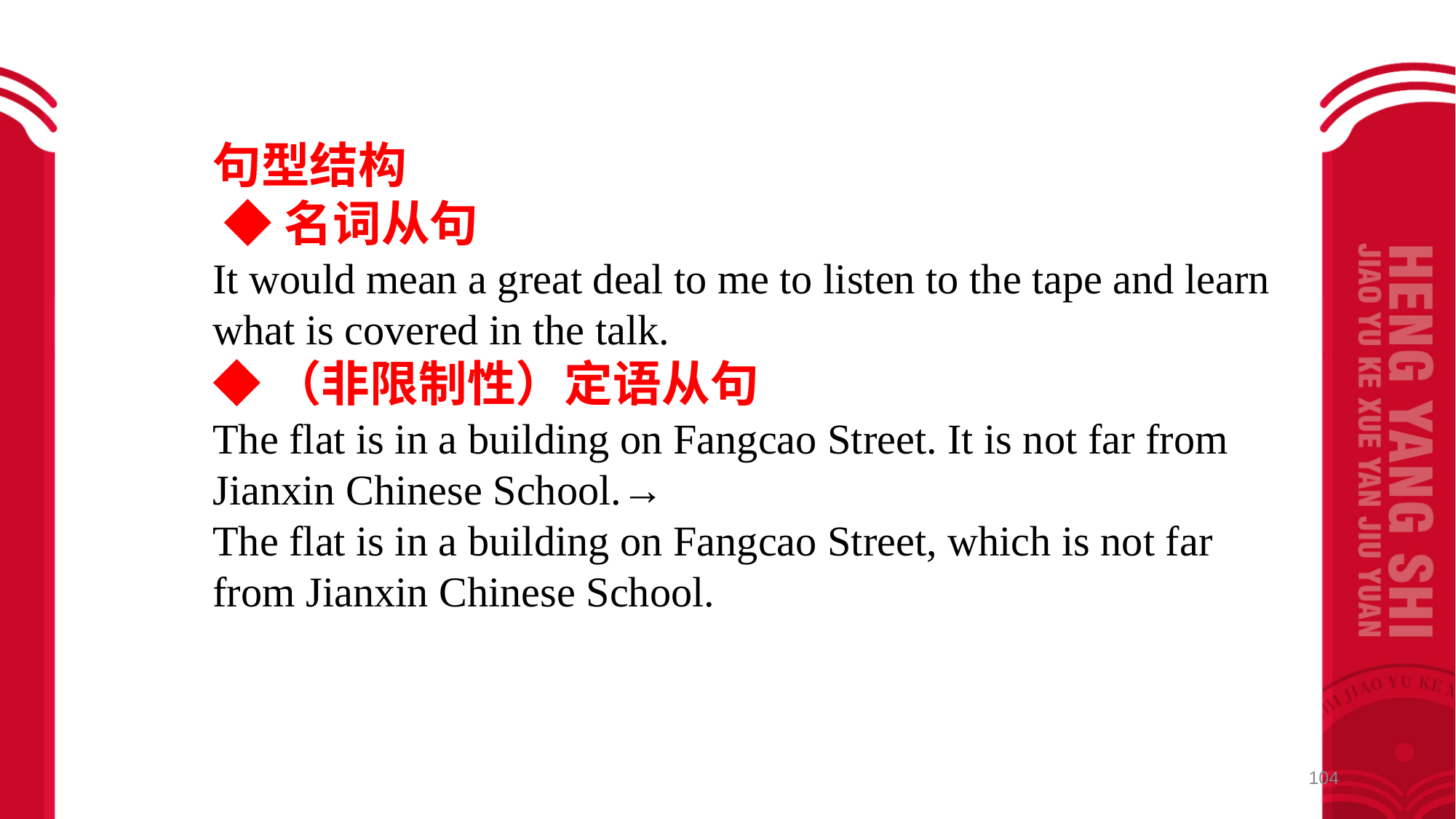

句型结构
 ◆名词从句
It would mean a great deal to me to listen to the tape and learn what is covered in the talk.
◆（非限制性）定语从句
The flat is in a building on Fangcao Street. It is not far from Jianxin Chinese School.→
The flat is in a building on Fangcao Street, which is not far from Jianxin Chinese School.
104